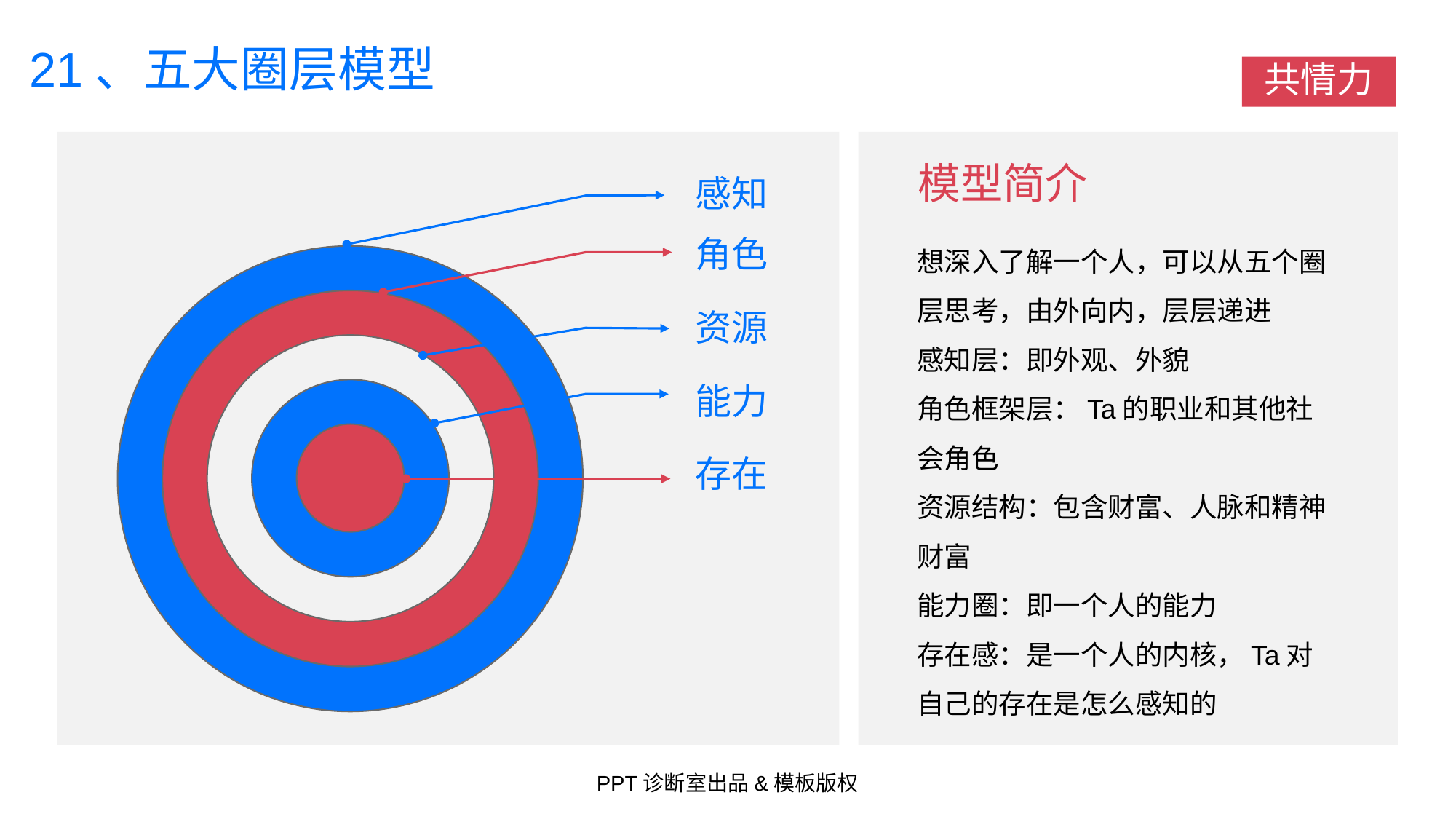

21、五大圈层模型
共情力

模型简介
想深入了解一个人，可以从五个圈层思考，由外向内，层层递进
感知层：即外观、外貌
角色框架层：Ta的职业和其他社会角色
资源结构：包含财富、人脉和精神财富
能力圈：即一个人的能力
存在感：是一个人的内核，Ta对自己的存在是怎么感知的
感知

角色

资源

能力

存在
PPT诊断室出品&模板版权